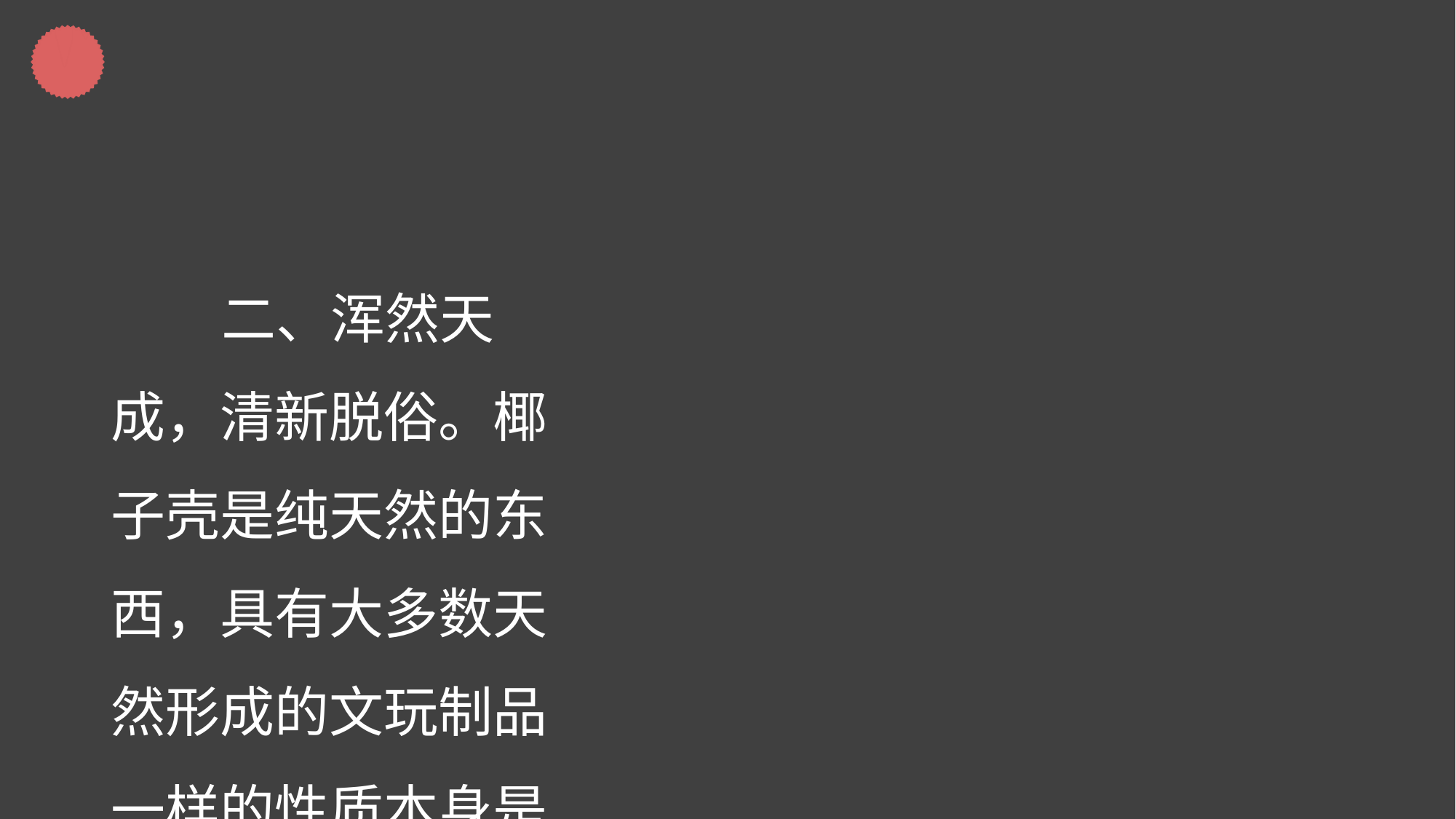

二、浑然天成，清新脱俗。椰子壳是纯天然的东西，具有大多数天然形成的文玩制品一样的性质本身是黑色，表面有星星点点或者是小条白筋，给人一种很返璞归真、清新脱俗的感觉。